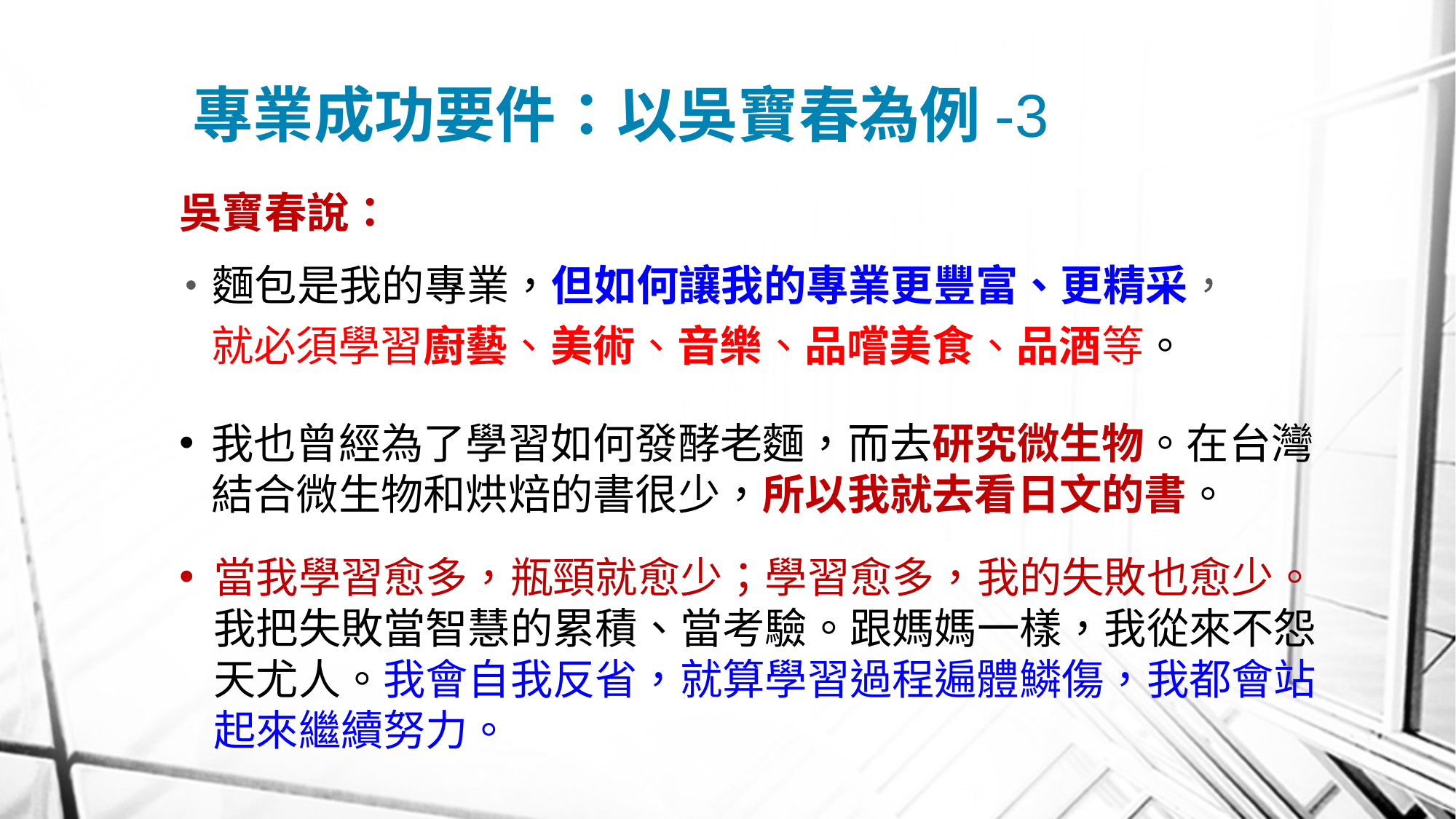

# 專業成功要件：以吳寶春為例-3
吳寶春說：
麵包是我的專業，但如何讓我的專業更豐富、更精采，

就必須學習廚藝、美術、音樂、品嚐美食、品酒等。
我也曾經為了學習如何發酵老麵，而去研究微生物。在台灣結合微生物和烘焙的書很少，所以我就去看日文的書。
當我學習愈多，瓶頸就愈少；學習愈多，我的失敗也愈少。我把失敗當智慧的累積、當考驗。跟媽媽一樣，我從來不怨天尤人。我會自我反省，就算學習過程遍體鱗傷，我都會站起來繼續努力。